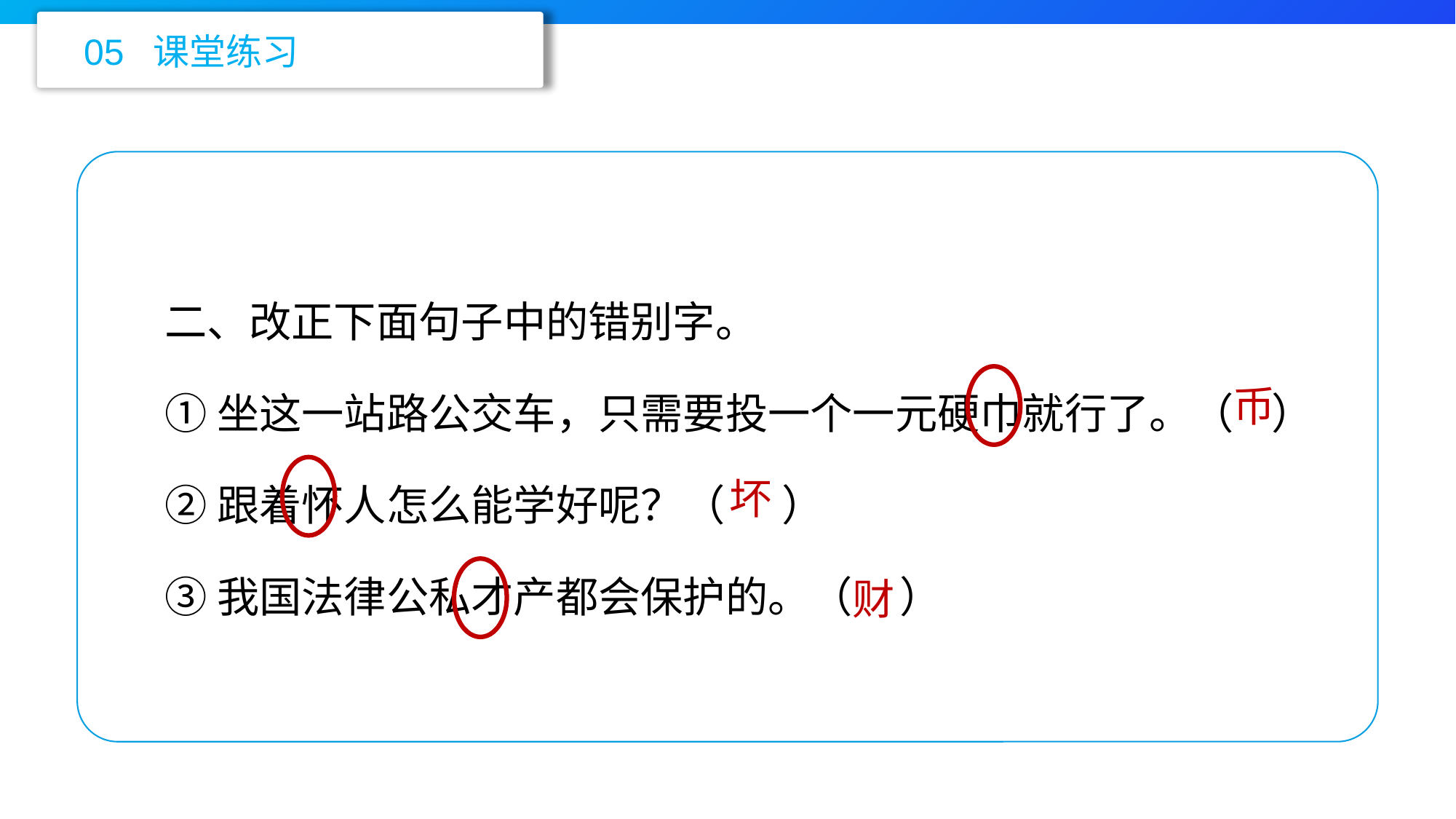

05  课堂练习
二、改正下面句子中的错别字。
①坐这一站路公交车，只需要投一个一元硬巾就行了。（    ）
②跟着怀人怎么能学好呢？（      ）
③我国法律公私才产都会保护的。（     ）

币

坏
财